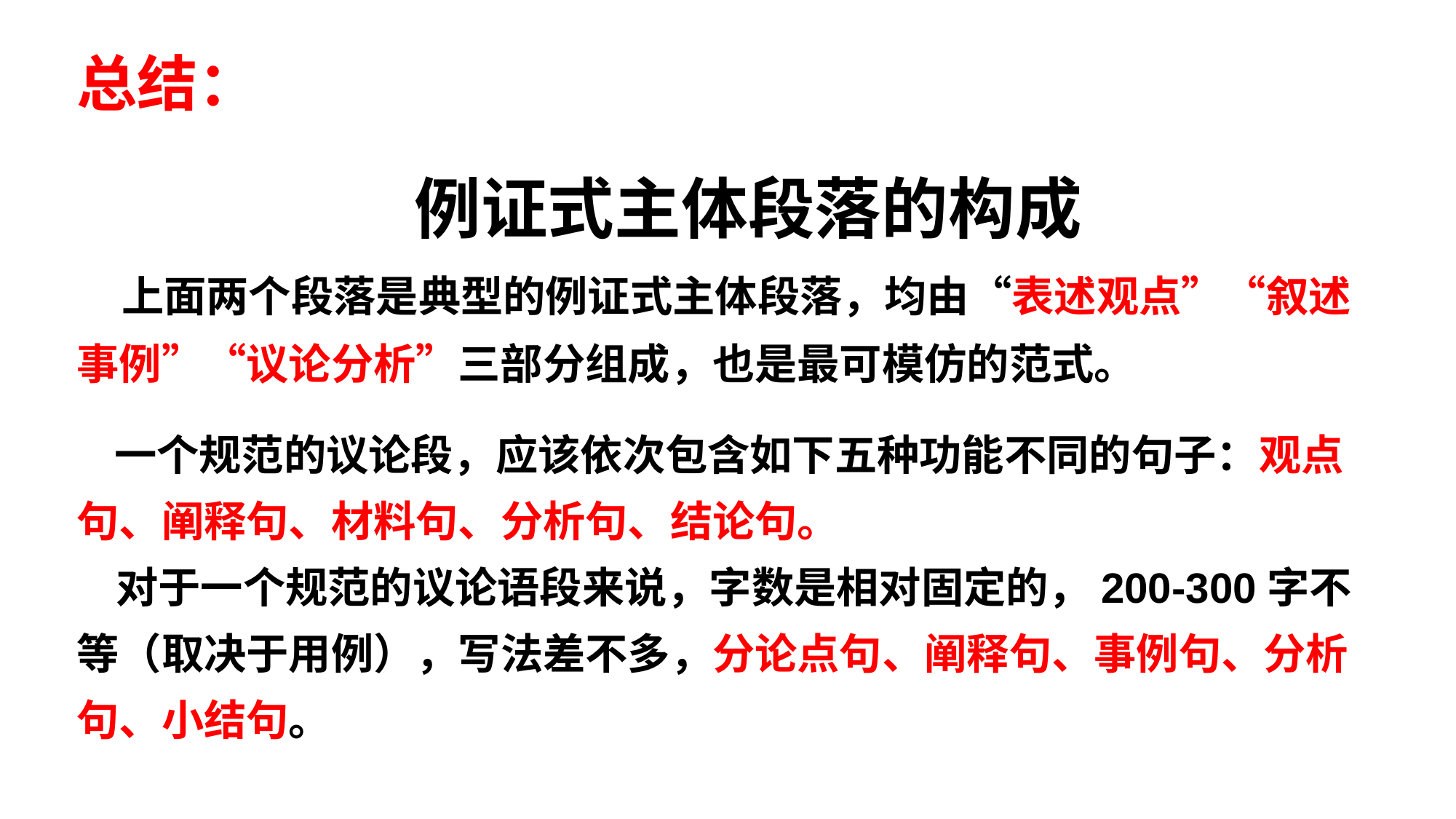

总结：
  例证式主体段落的构成
   上面两个段落是典型的例证式主体段落，均由“表述观点”“叙述事例”“议论分析”三部分组成，也是最可模仿的范式。
     一个规范的议论段，应该依次包含如下五种功能不同的句子：观点句、阐释句、材料句、分析句、结论句。
   对于一个规范的议论语段来说，字数是相对固定的，200-300字不等（取决于用例），写法差不多，分论点句、阐释句、事例句、分析句、小结句。